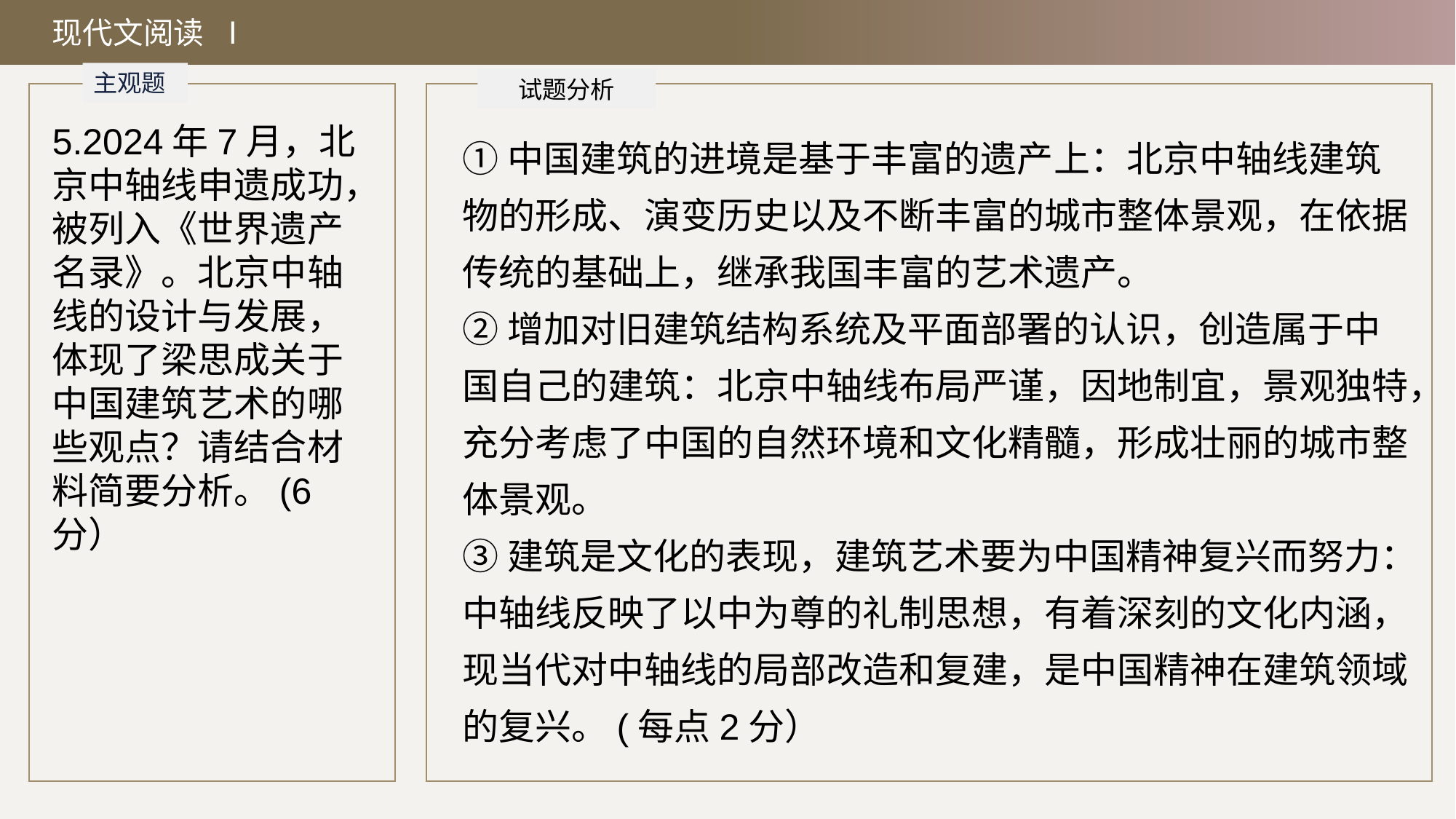

现代文阅读  Ⅰ
主观题
试题分析

5.2024年7月，北京中轴线申遗成功，被列入《世界遗产名录》。北京中轴线的设计与发展，体现了梁思成关于中国建筑艺术的哪些观点？请结合材料简要分析。(6分）
①中国建筑的进境是基于丰富的遗产上：北京中轴线建筑物的形成、演变历史以及不断丰富的城市整体景观，在依据传统的基础上，继承我国丰富的艺术遗产。
②增加对旧建筑结构系统及平面部署的认识，创造属于中国自己的建筑：北京中轴线布局严谨，因地制宜，景观独特，充分考虑了中国的自然环境和文化精髓，形成壮丽的城市整体景观。
③建筑是文化的表现，建筑艺术要为中国精神复兴而努力：中轴线反映了以中为尊的礼制思想，有着深刻的文化内涵，现当代对中轴线的局部改造和复建，是中国精神在建筑领域的复兴。(每点2分）